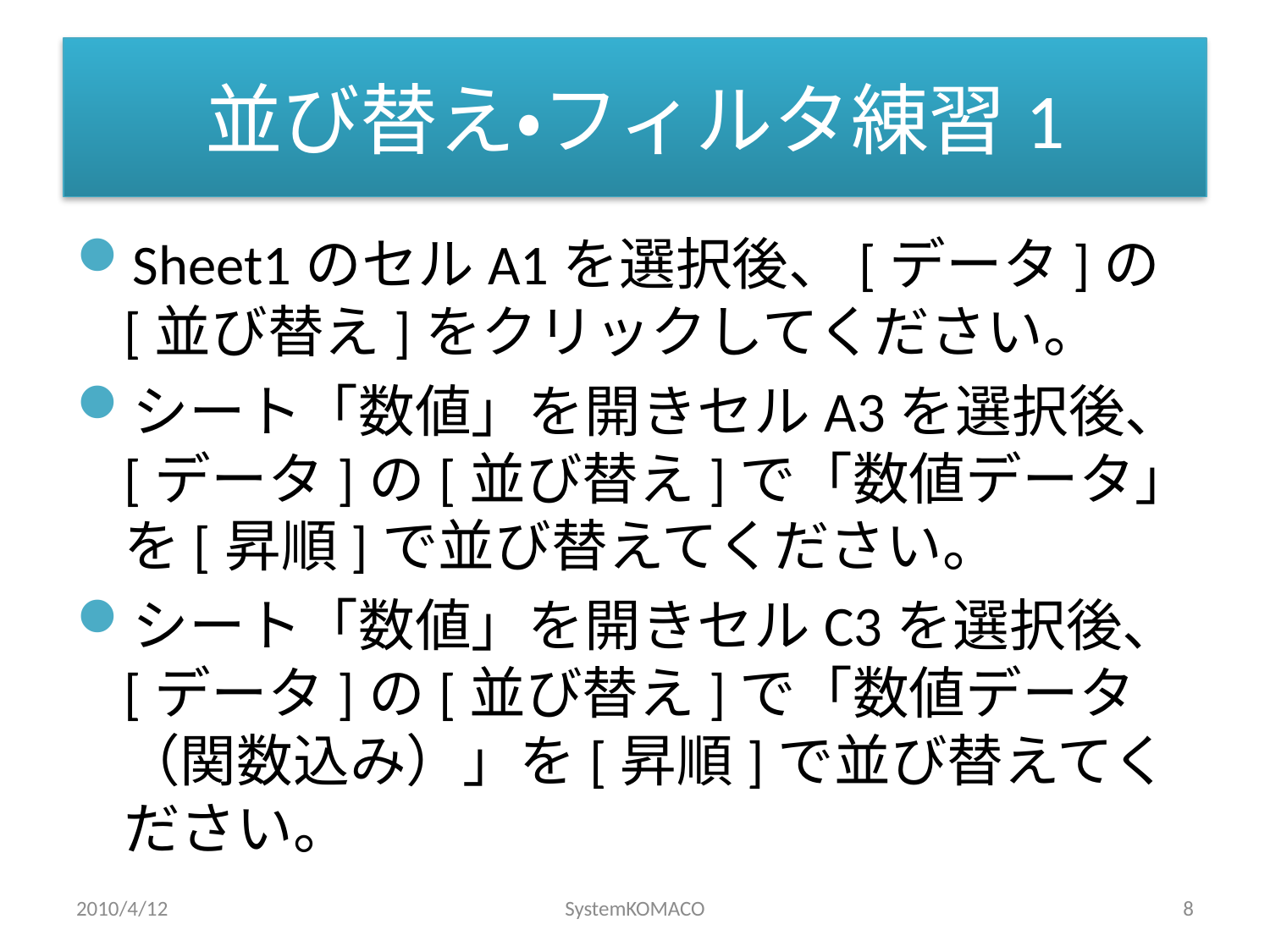

# 並び替え・フィルタ練習1
Sheet1のセルA1を選択後、[データ]の[並び替え]をクリックしてください。
シート「数値」を開きセルA3を選択後、[データ]の[並び替え]で「数値データ」を[昇順]で並び替えてください。
シート「数値」を開きセルC3を選択後、[データ]の[並び替え]で「数値データ（関数込み）」を[昇順]で並び替えてください。
2010/4/12
SystemKOMACO
8